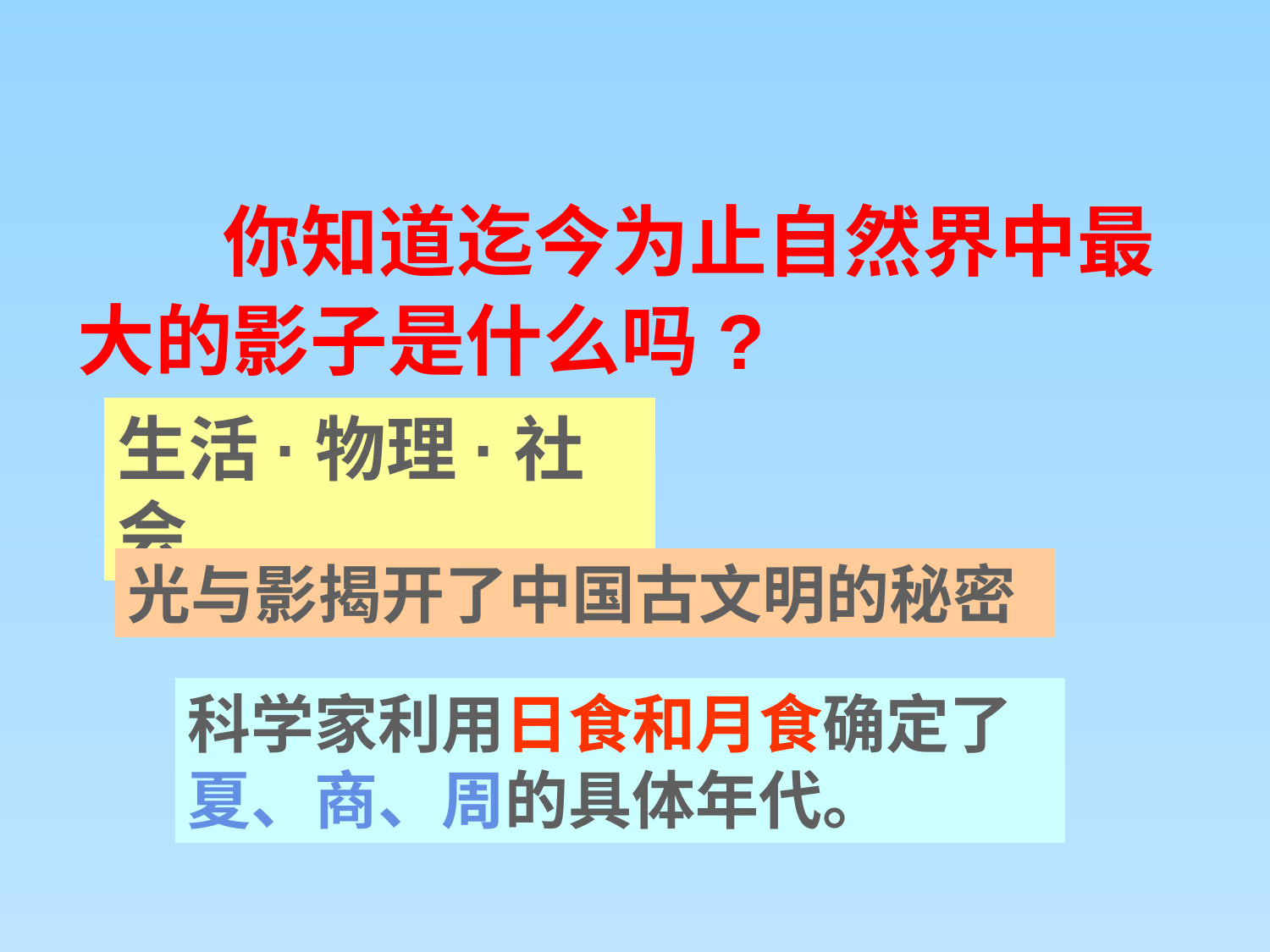

你知道迄今为止自然界中最大的影子是什么吗?
生活·物理·社会
光与影揭开了中国古文明的秘密
科学家利用日食和月食确定了夏、商、周的具体年代。